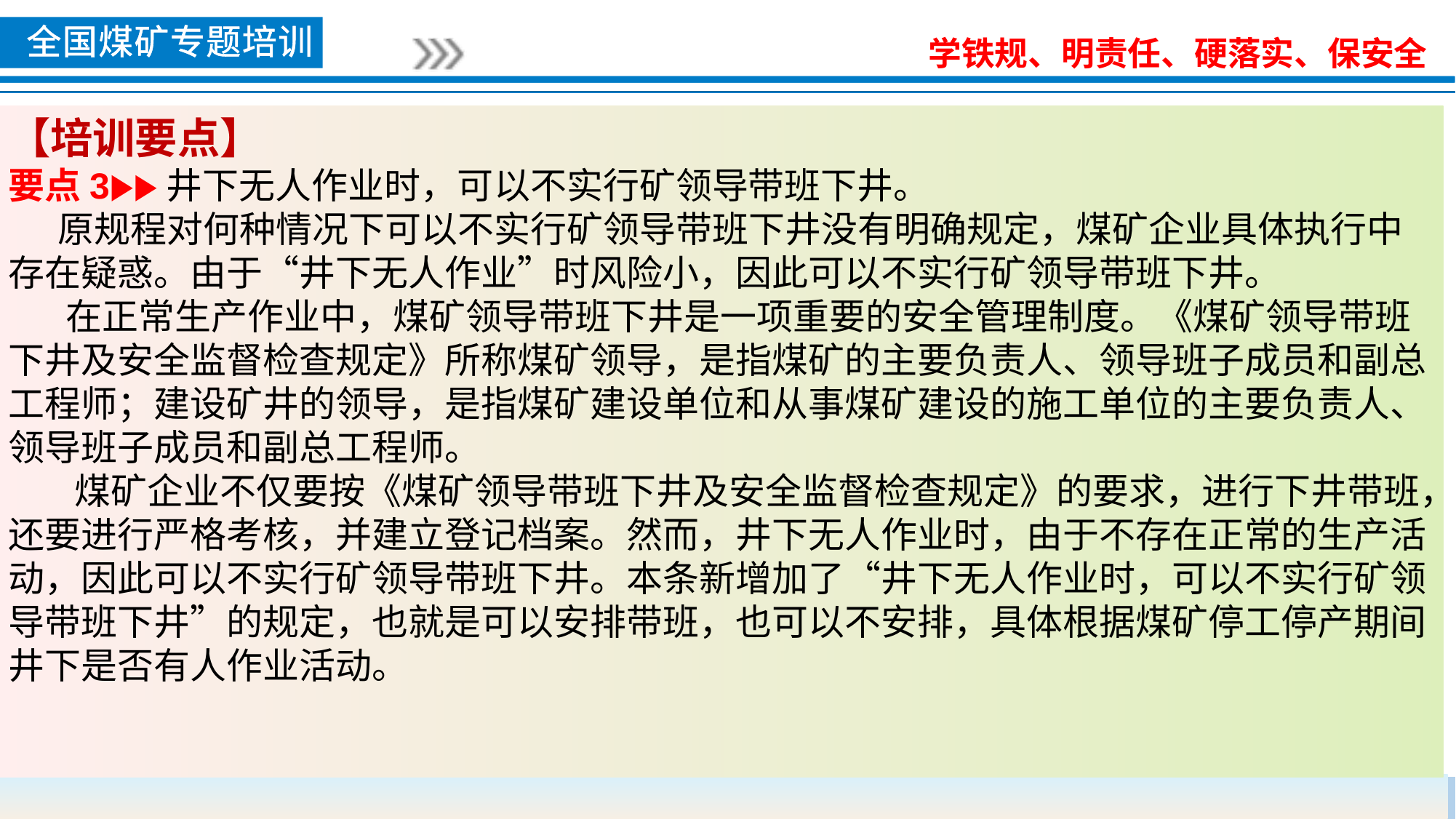

【培训要点】
要点3▶▶井下无人作业时，可以不实行矿领导带班下井。
     原规程对何种情况下可以不实行矿领导带班下井没有明确规定，煤矿企业具体执行中存在疑惑。由于“井下无人作业”时风险小，因此可以不实行矿领导带班下井。
      在正常生产作业中，煤矿领导带班下井是一项重要的安全管理制度。《煤矿领导带班下井及安全监督检查规定》所称煤矿领导，是指煤矿的主要负责人、领导班子成员和副总工程师；建设矿井的领导，是指煤矿建设单位和从事煤矿建设的施工单位的主要负责人、领导班子成员和副总工程师。
       煤矿企业不仅要按《煤矿领导带班下井及安全监督检查规定》的要求，进行下井带班，还要进行严格考核，并建立登记档案。然而，井下无人作业时，由于不存在正常的生产活动，因此可以不实行矿领导带班下井。本条新增加了“井下无人作业时，可以不实行矿领导带班下井”的规定，也就是可以安排带班，也可以不安排，具体根据煤矿停工停产期间井下是否有人作业活动。